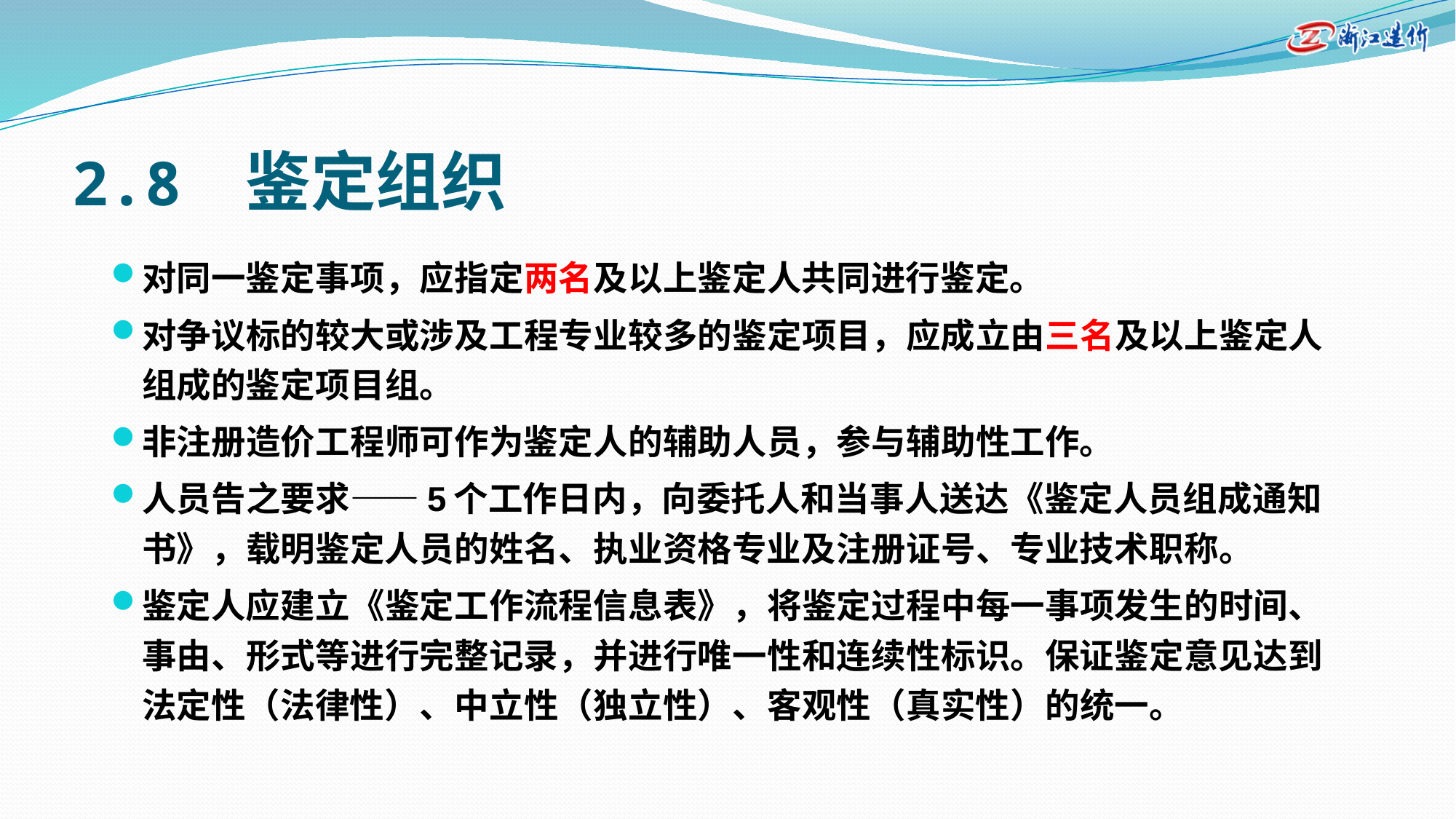

# 2.8 鉴定组织

对同一鉴定事项，应指定两名及以上鉴定人共同进行鉴定。
对争议标的较大或涉及工程专业较多的鉴定项目，应成立由三名及以上鉴定人组成的鉴定项目组。
非注册造价工程师可作为鉴定人的辅助人员，参与辅助性工作。
人员告之要求——5个工作日内，向委托人和当事人送达《鉴定人员组成通知书》，载明鉴定人员的姓名、执业资格专业及注册证号、专业技术职称。
鉴定人应建立《鉴定工作流程信息表》，将鉴定过程中每一事项发生的时间、事由、形式等进行完整记录，并进行唯一性和连续性标识。保证鉴定意见达到法定性（法律性）、中立性（独立性）、客观性（真实性）的统一。